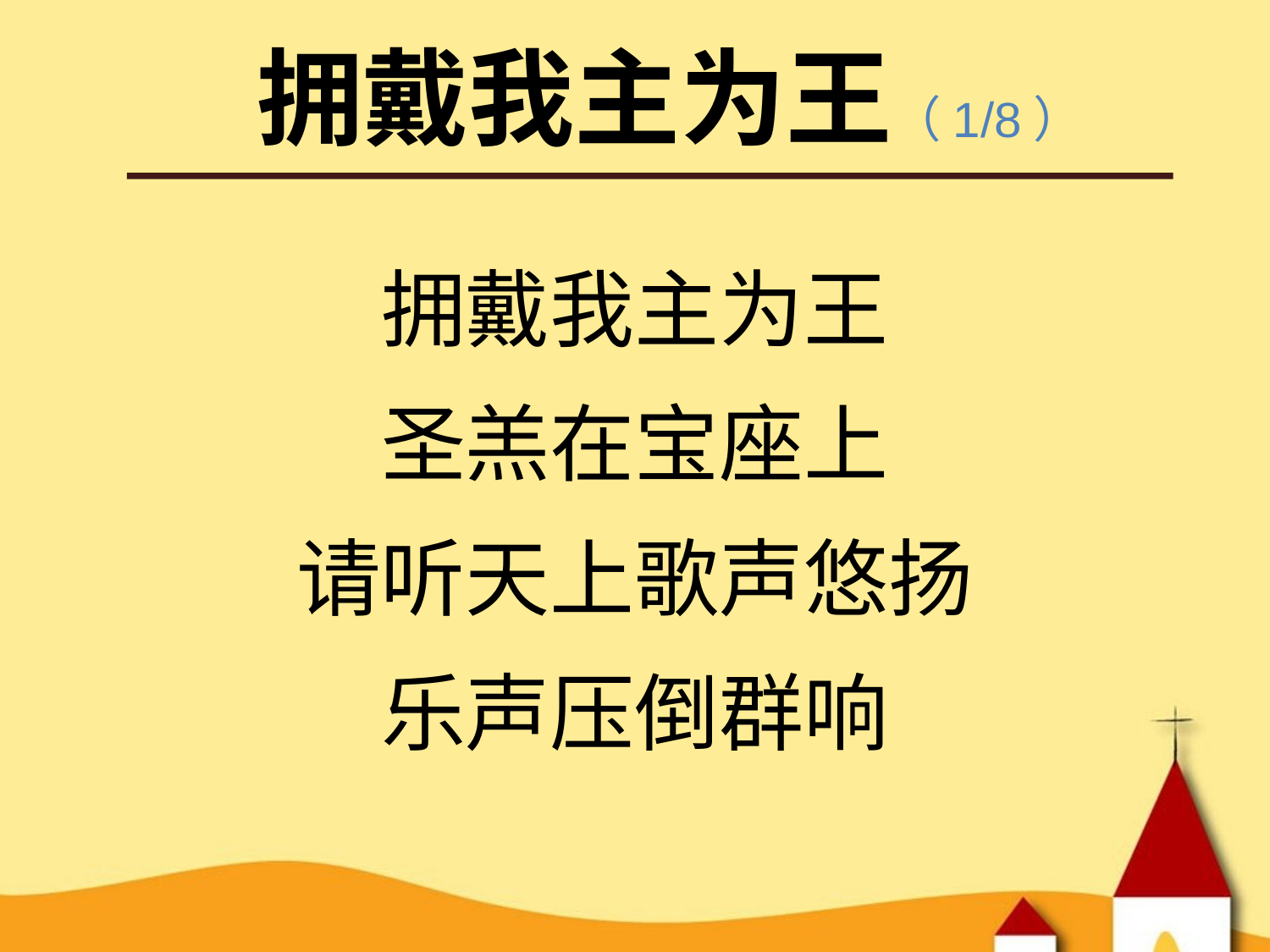

拥戴我主为王（1/8）

拥戴我主为王
圣羔在宝座上
请听天上歌声悠扬
乐声压倒群响